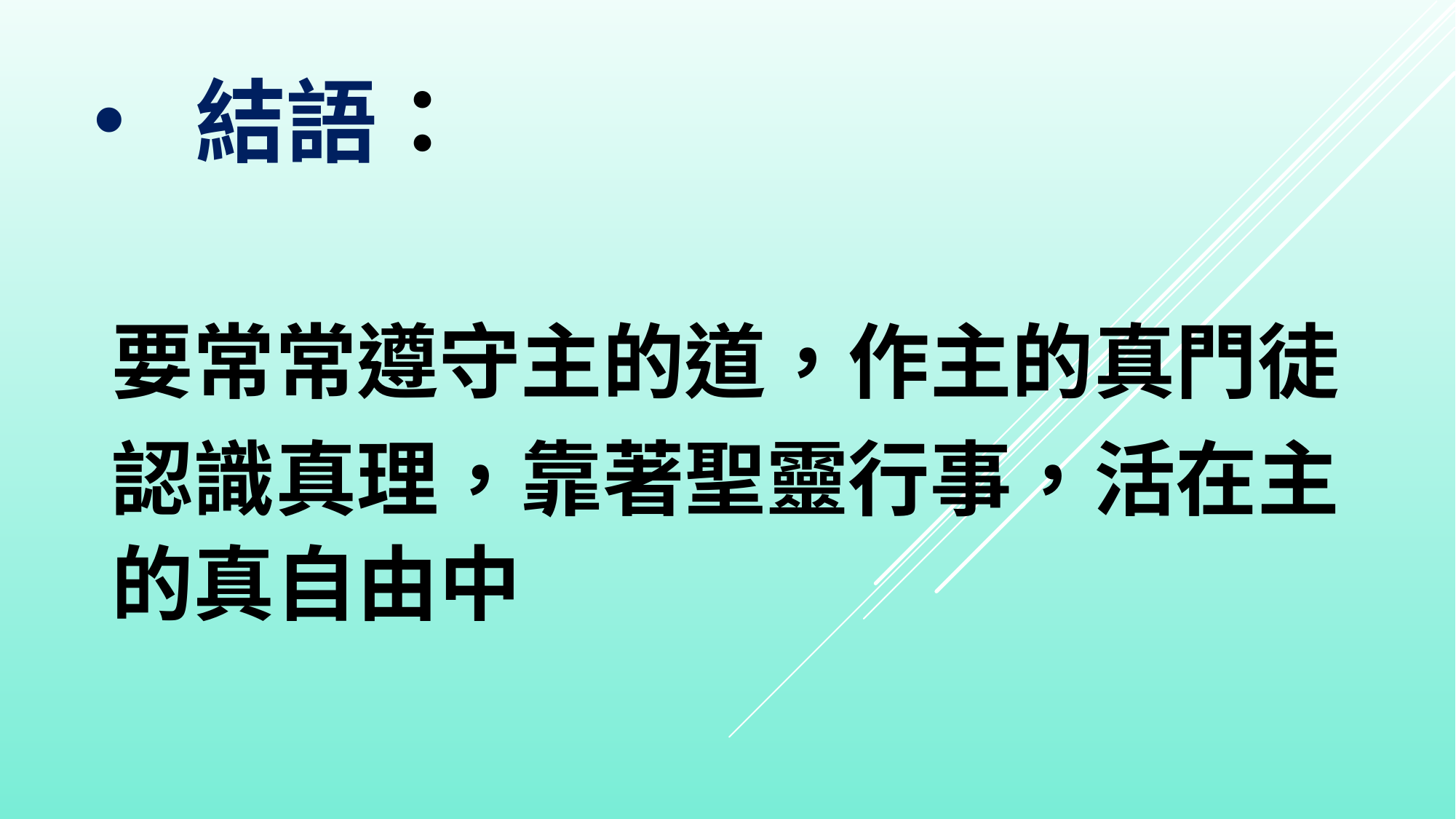

結語：
要常常遵守主的道，作主的真門徒
認識真理，靠著聖靈行事，活在主的真自由中